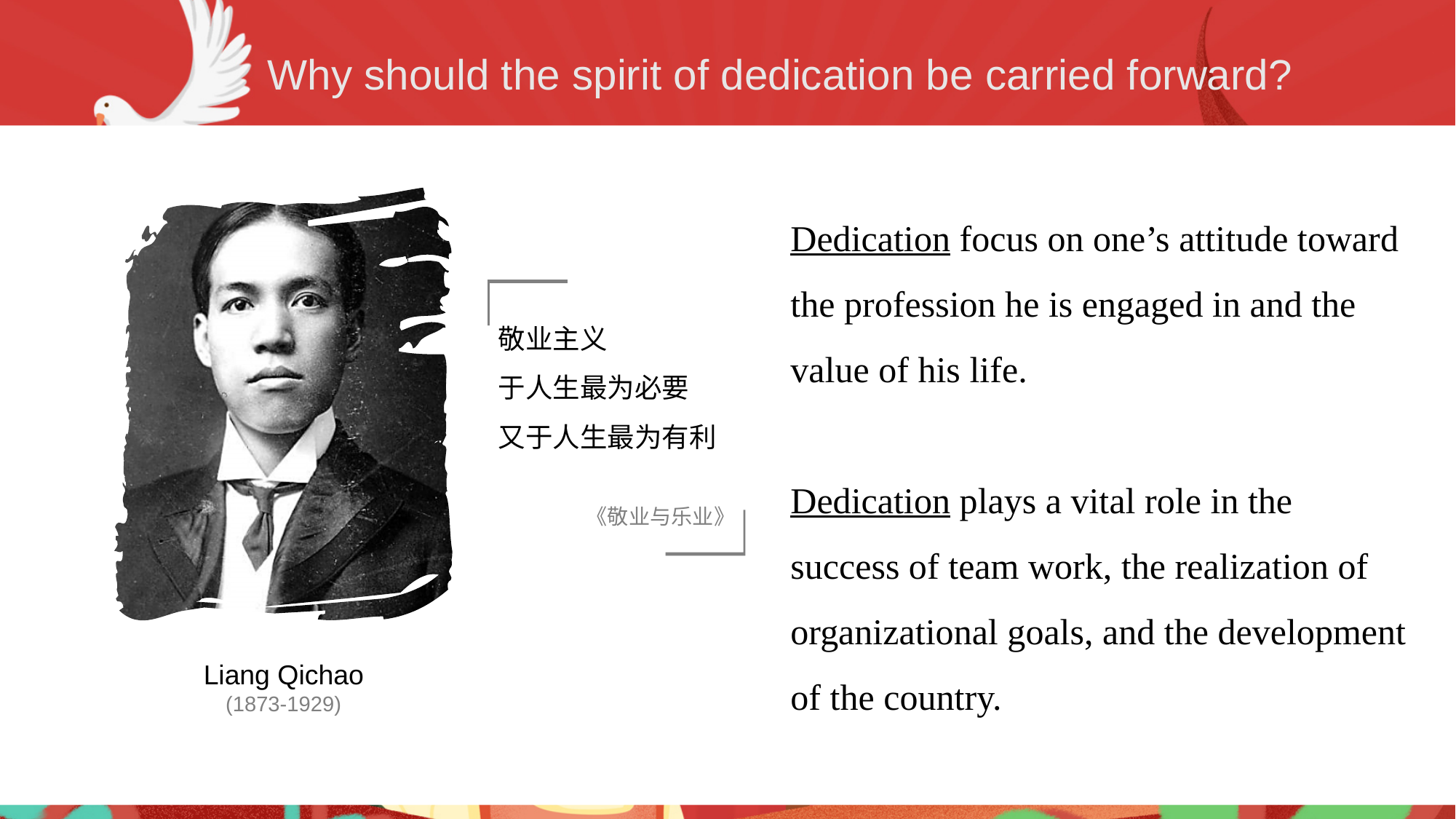

Why should the spirit of dedication be carried forward?
1873年2月23日-1929年1月19日

Dedication focus on one’s attitude toward the profession he is engaged in and the value of his life.

Dedication plays a vital role in the success of team work, the realization of organizational goals, and the development of the country.

敬业主义
于人生最为必要
又于人生最为有利

《敬业与乐业》

Liang Qichao
(1873-1929)